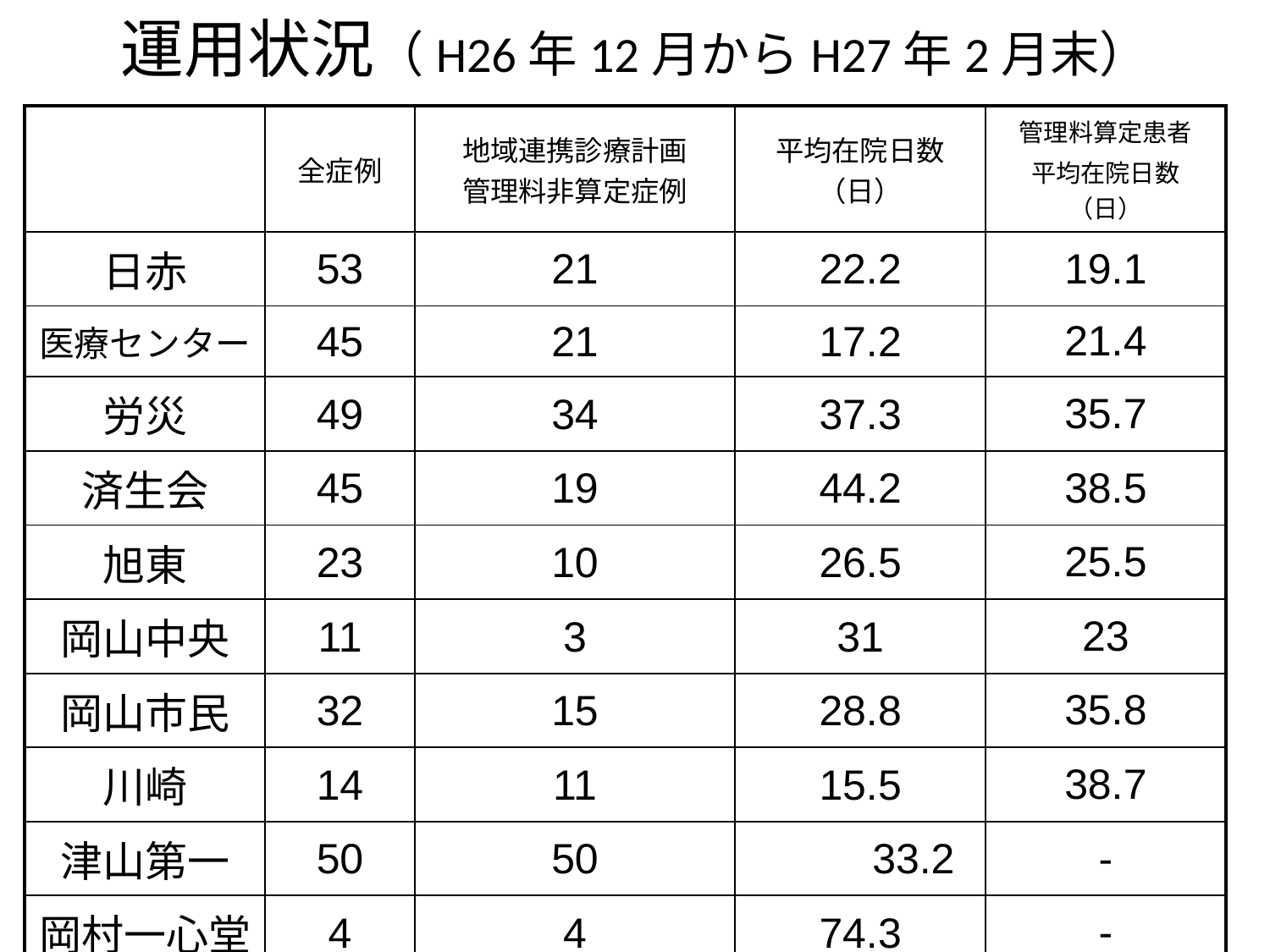

# 運用状況（H26年12月からH27年2月末）
|  | 全症例 | 地域連携診療計画 管理料非算定症例 | 平均在院日数（日） | 管理料算定患者 平均在院日数（日） |
| --- | --- | --- | --- | --- |
| 日赤 | 53 | 21 | 22.2 | 19.1 |
| 医療センター | 45 | 21 | 17.2 | 21.4 |
| 労災 | 49 | 34 | 37.3 | 35.7 |
| 済生会 | 45 | 19 | 44.2 | 38.5 |
| 旭東 | 23 | 10 | 26.5 | 25.5 |
| 岡山中央 | 11 | 3 | 31 | 23 |
| 岡山市民 | 32 | 15 | 28.8 | 35.8 |
| 川崎 | 14 | 11 | 15.5 | 38.7 |
| 津山第一 | 50 | 50 | 33.2 | - |
| 岡村一心堂 | 4 | 4 | 74.3 | - |